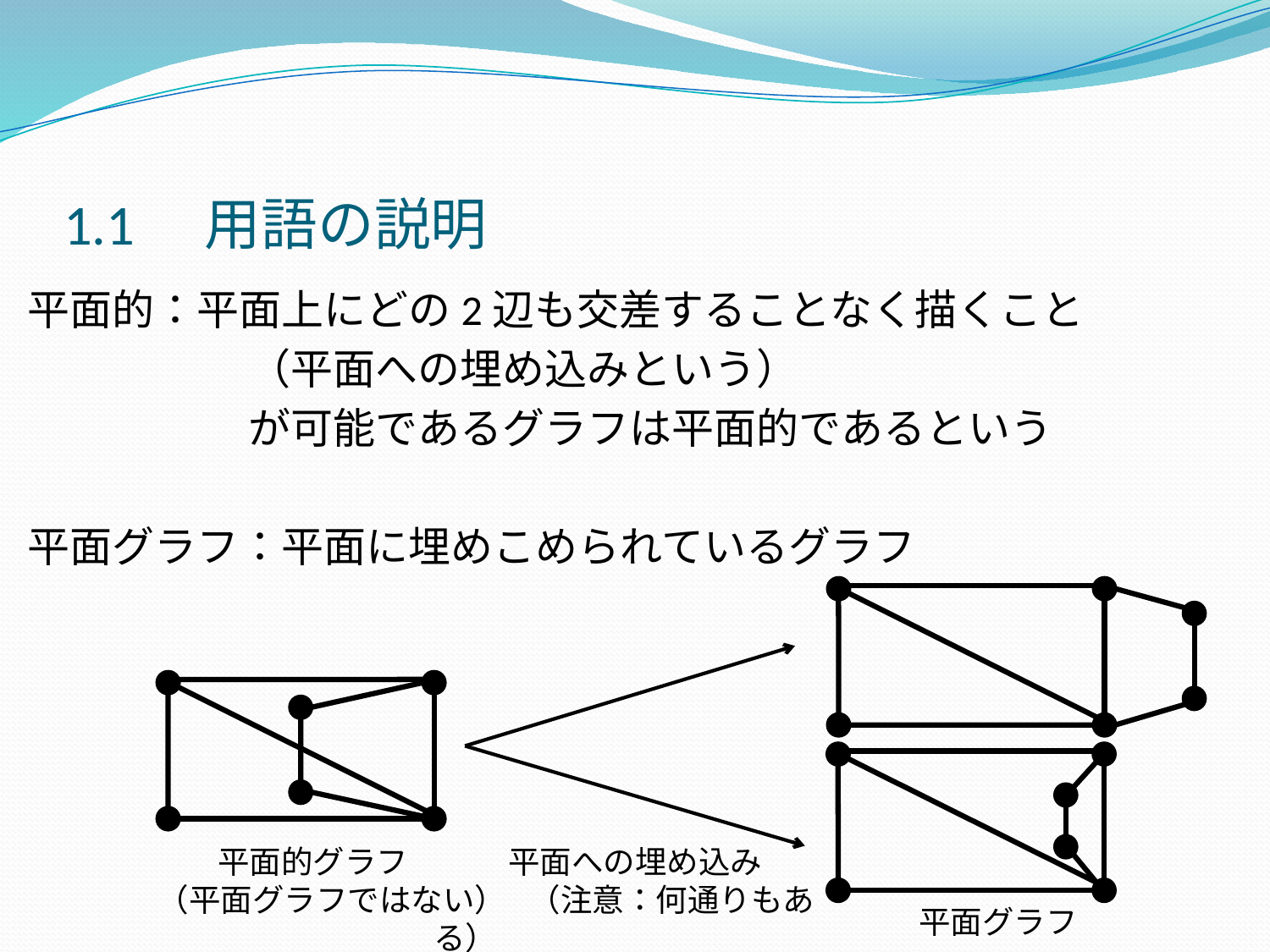

# 1.1　用語の説明
平面的：平面上にどの2辺も交差することなく描くこと
　　　　　 （平面への埋め込みという）
　　　　　 が可能であるグラフは平面的であるという

平面グラフ：平面に埋めこめられているグラフ

　    平面的グラフ
（平面グラフではない）

　      平面への埋め込み
　　　（注意：何通りもある）

　      　　 平面グラフ